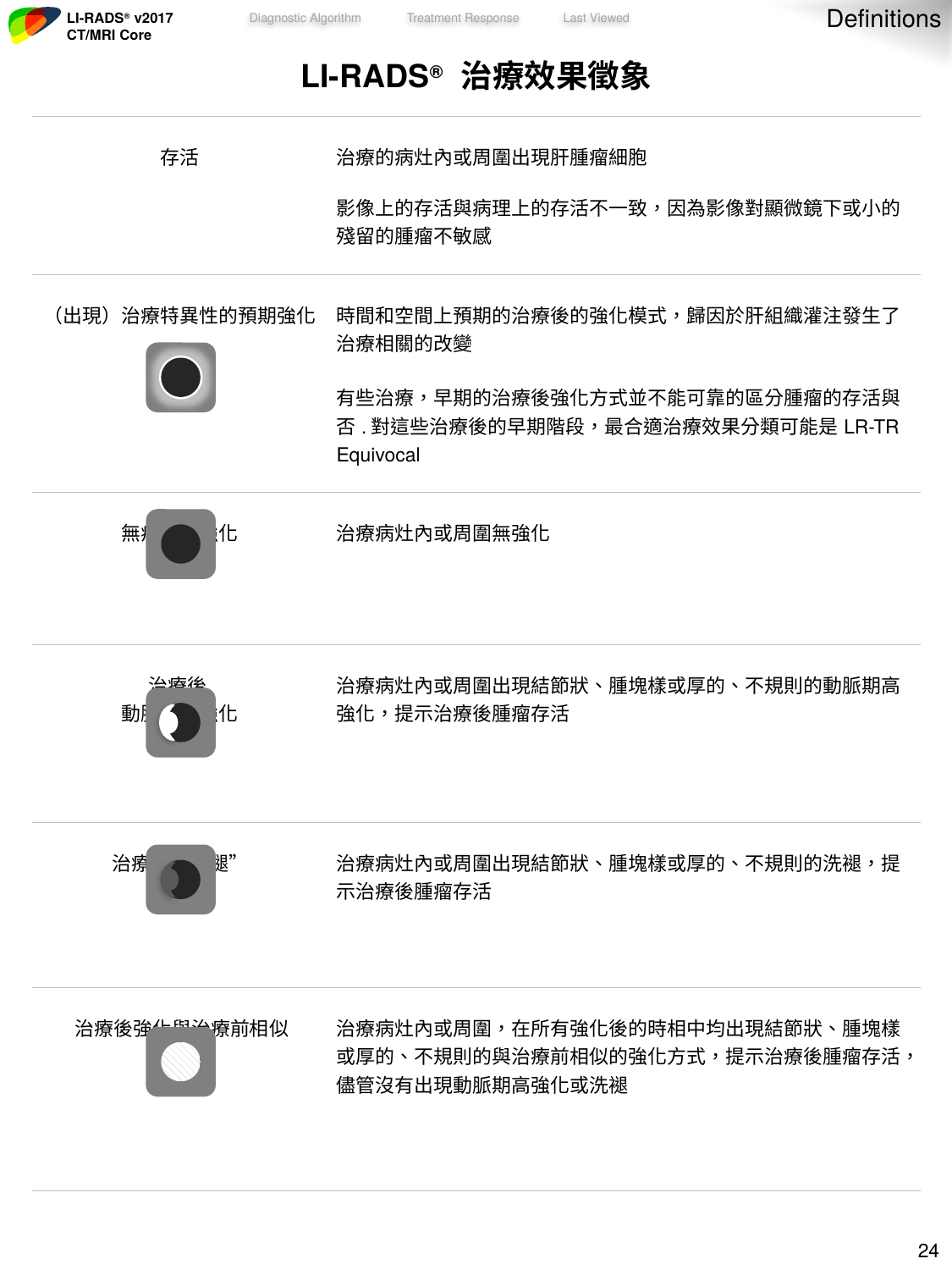

Definitions
| LI-RADS® 治療效果徵象 |  |
| --- | --- |
| 存活 | 治療的病灶內或周圍出現肝腫瘤細胞 影像上的存活與病理上的存活不一致，因為影像對顯微鏡下或小的殘留的腫瘤不敏感 |
| （出現）治療特異性的預期強化 | 時間和空間上預期的治療後的強化模式，歸因於肝組織灌注發生了治療相關的改變 有些治療，早期的治療後強化方式並不能可靠的區分腫瘤的存活與否.對這些治療後的早期階段，最合適治療效果分類可能是LR-TR Equivocal |
| 無病灶的強化 | 治療病灶內或周圍無強化 |
| 治療後 動脈期高強化 | 治療病灶內或周圍出現結節狀、腫塊樣或厚的、不規則的動脈期高強化，提示治療後腫瘤存活 |
| 治療後“洗褪” | 治療病灶內或周圍出現結節狀、腫塊樣或厚的、不規則的洗褪，提示治療後腫瘤存活 |
| 治療後強化與治療前相似 | 治療病灶內或周圍，在所有強化後的時相中均出現結節狀、腫塊樣或厚的、不規則的與治療前相似的強化方式，提示治療後腫瘤存活，儘管沒有出現動脈期高強化或洗褪 |

24